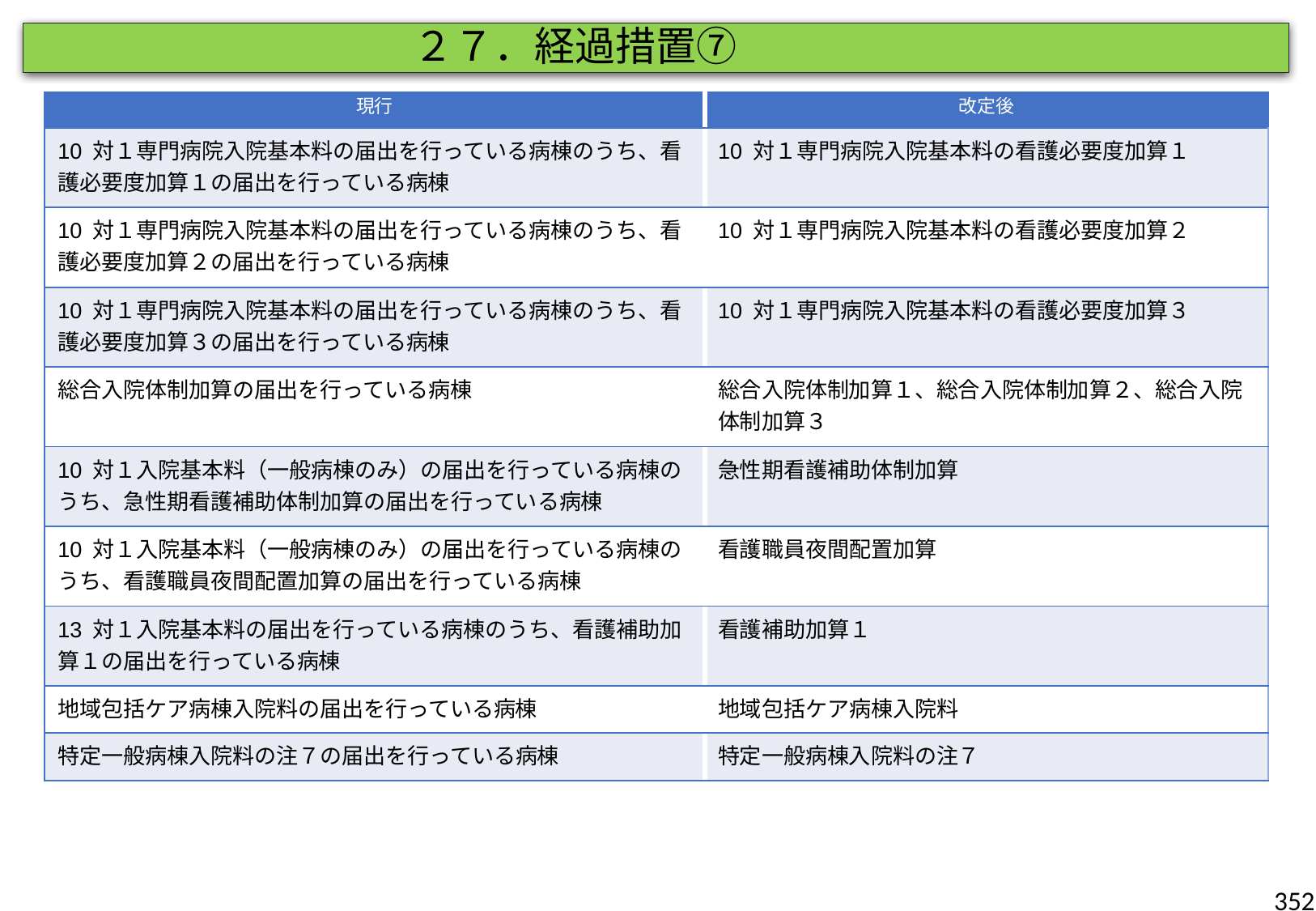

２７．経過措置⑦
| 現行 | 改定後 |
| --- | --- |
| 10 対１専門病院入院基本料の届出を行っている病棟のうち、看護必要度加算１の届出を行っている病棟 | 10 対１専門病院入院基本料の看護必要度加算１ |
| 10 対１専門病院入院基本料の届出を行っている病棟のうち、看護必要度加算２の届出を行っている病棟 | 10 対１専門病院入院基本料の看護必要度加算２ |
| 10 対１専門病院入院基本料の届出を行っている病棟のうち、看護必要度加算３の届出を行っている病棟 | 10 対１専門病院入院基本料の看護必要度加算３ |
| 総合入院体制加算の届出を行っている病棟 | 総合入院体制加算１、総合入院体制加算２、総合入院体制加算３ |
| 10 対１入院基本料（一般病棟のみ）の届出を行っている病棟のうち、急性期看護補助体制加算の届出を行っている病棟 | 急性期看護補助体制加算 |
| 10 対１入院基本料（一般病棟のみ）の届出を行っている病棟のうち、看護職員夜間配置加算の届出を行っている病棟 | 看護職員夜間配置加算 |
| 13 対１入院基本料の届出を行っている病棟のうち、看護補助加算１の届出を行っている病棟 | 看護補助加算１ |
| 地域包括ケア病棟入院料の届出を行っている病棟 | 地域包括ケア病棟入院料 |
| 特定一般病棟入院料の注７の届出を行っている病棟 | 特定一般病棟入院料の注７ |
352